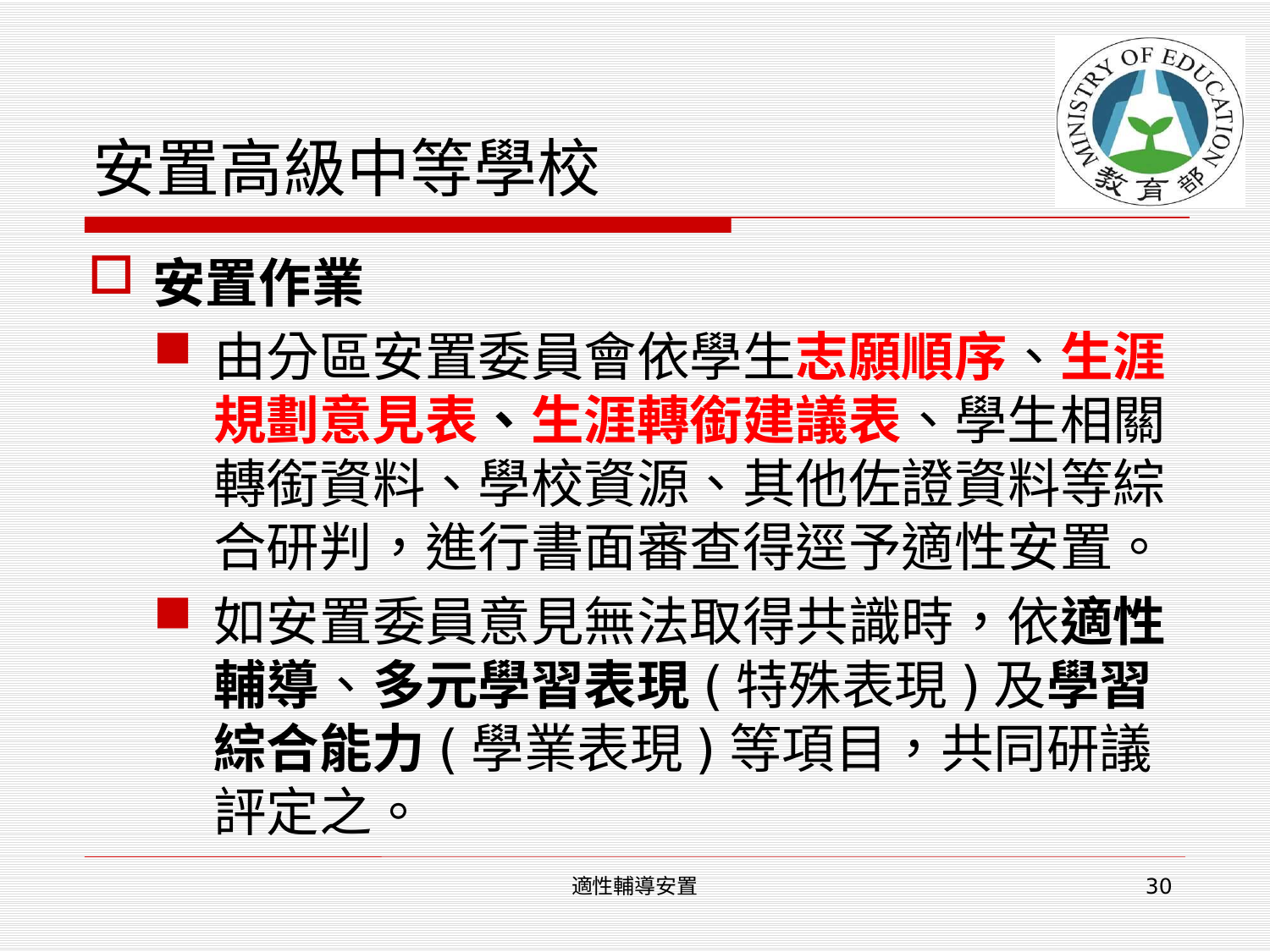

# 安置高級中等學校
安置作業
由分區安置委員會依學生志願順序、生涯規劃意見表、生涯轉銜建議表、學生相關轉銜資料、學校資源、其他佐證資料等綜合研判，進行書面審查得逕予適性安置。
如安置委員意見無法取得共識時，依適性輔導、多元學習表現(特殊表現)及學習綜合能力(學業表現)等項目，共同研議評定之。
適性輔導安置
30